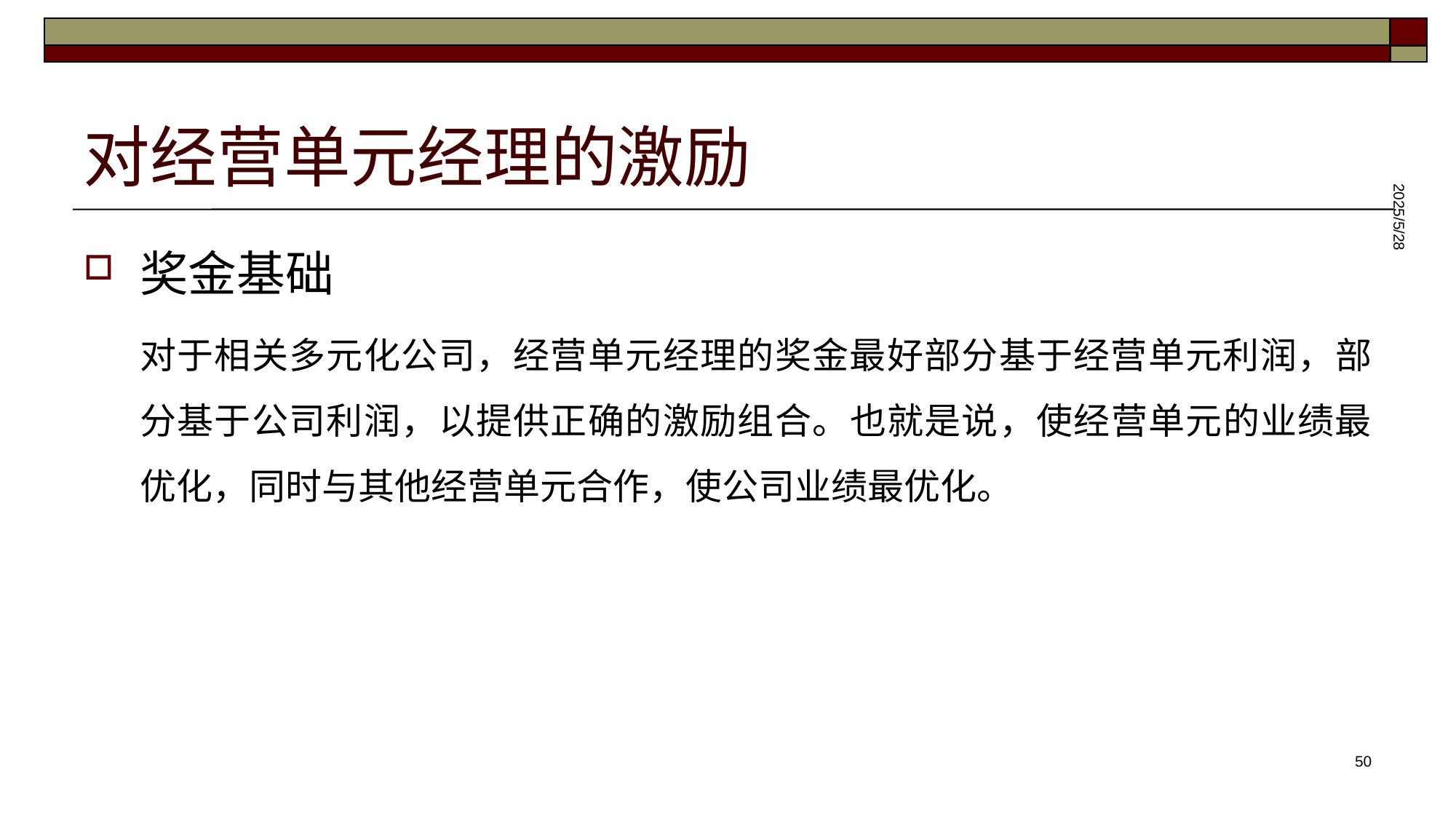

# 对经营单元经理的激励
奖金基础
对于相关多元化公司，经营单元经理的奖金最好部分基于经营单元利润，部分基于公司利润，以提供正确的激励组合。也就是说，使经营单元的业绩最优化，同时与其他经营单元合作，使公司业绩最优化。

2025/5/28
50